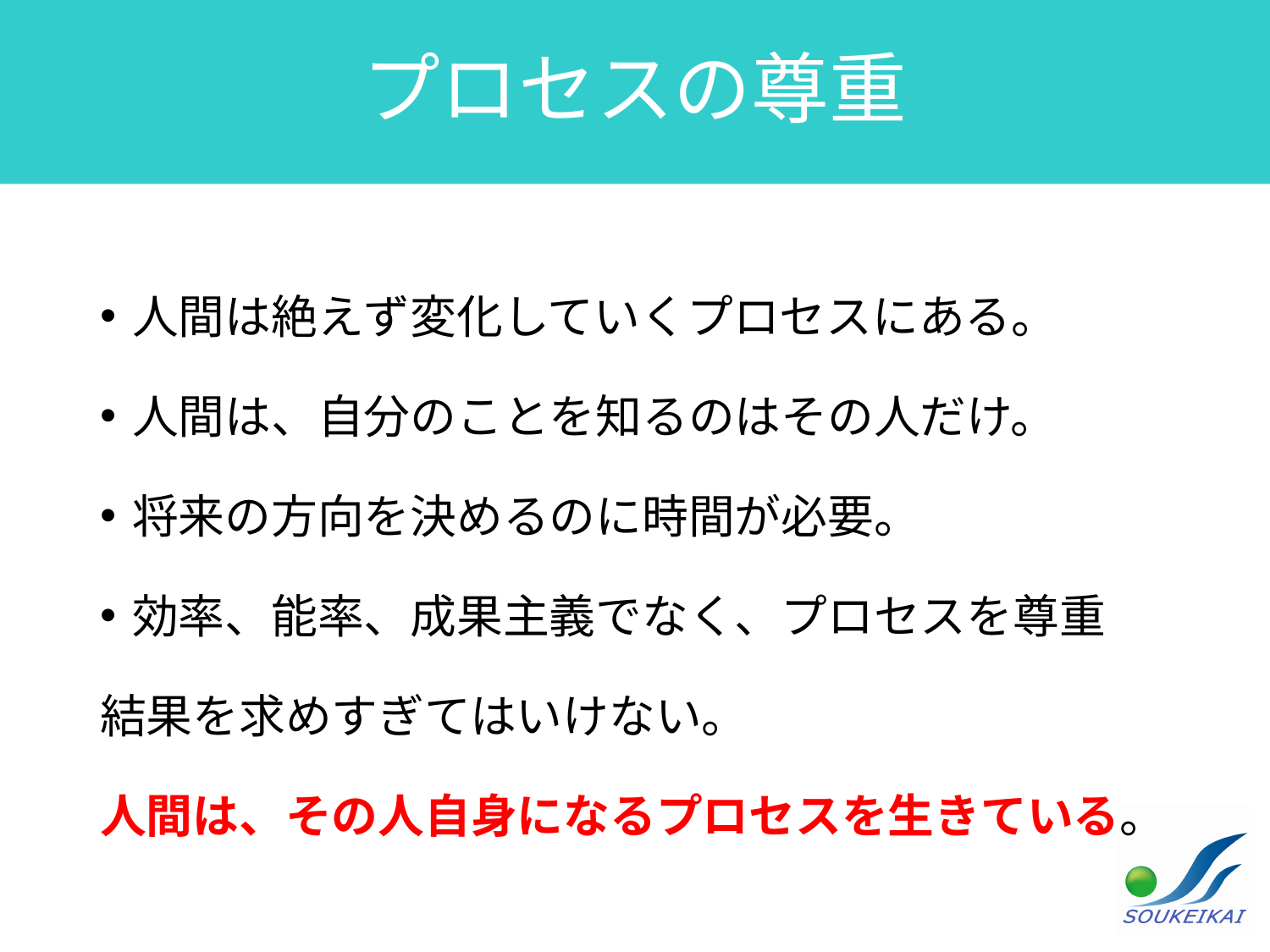

# プロセスの尊重
人間は絶えず変化していくプロセスにある。
人間は、自分のことを知るのはその人だけ。
将来の方向を決めるのに時間が必要。
効率、能率、成果主義でなく、プロセスを尊重
結果を求めすぎてはいけない。
人間は、その人自身になるプロセスを生きている。